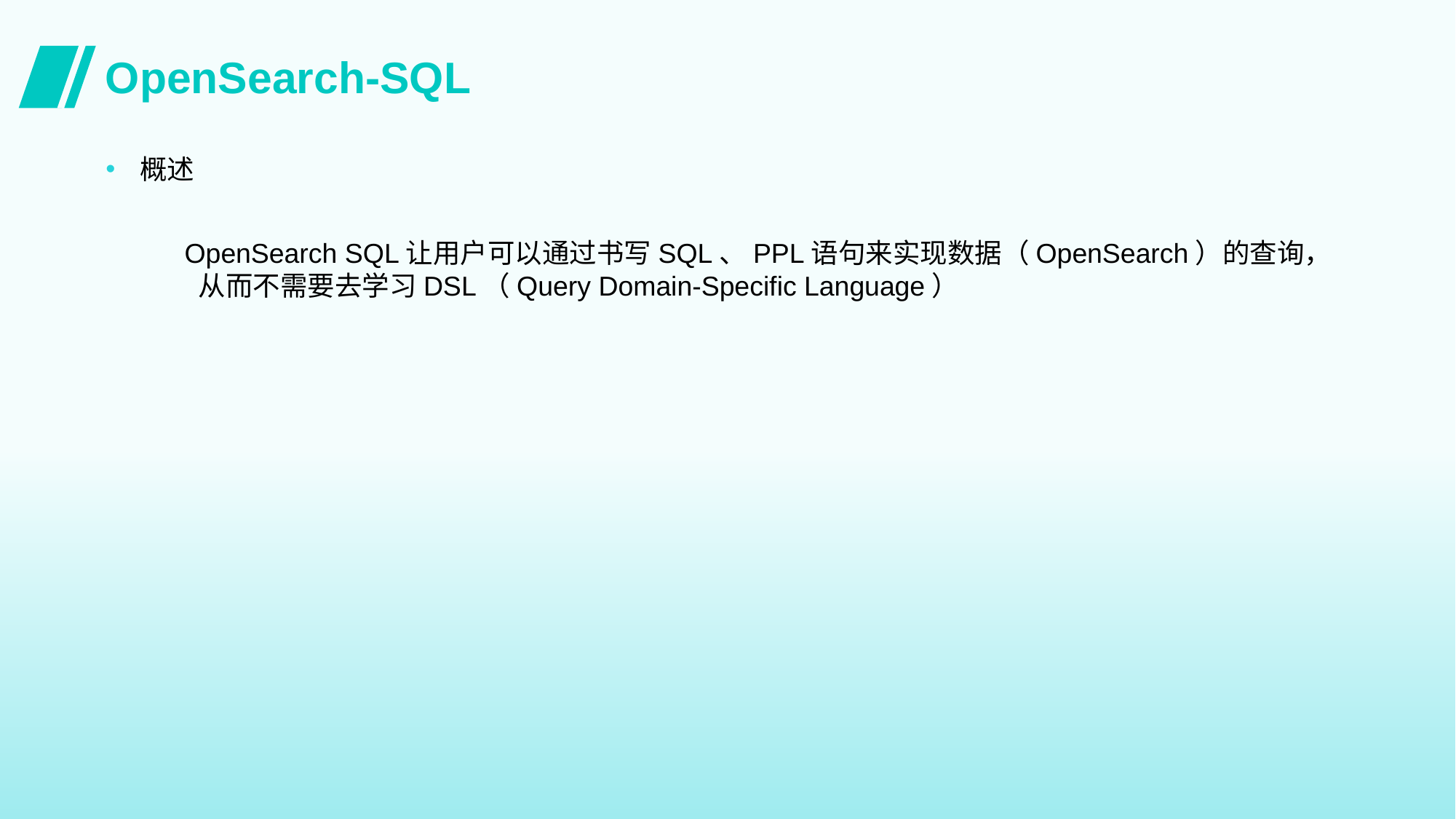

# OpenSearch-SQL
概述
OpenSearch SQL让用户可以通过书写SQL、PPL语句来实现数据（OpenSearch）的查询，
 从而不需要去学习DSL（Query Domain-Specific Language）